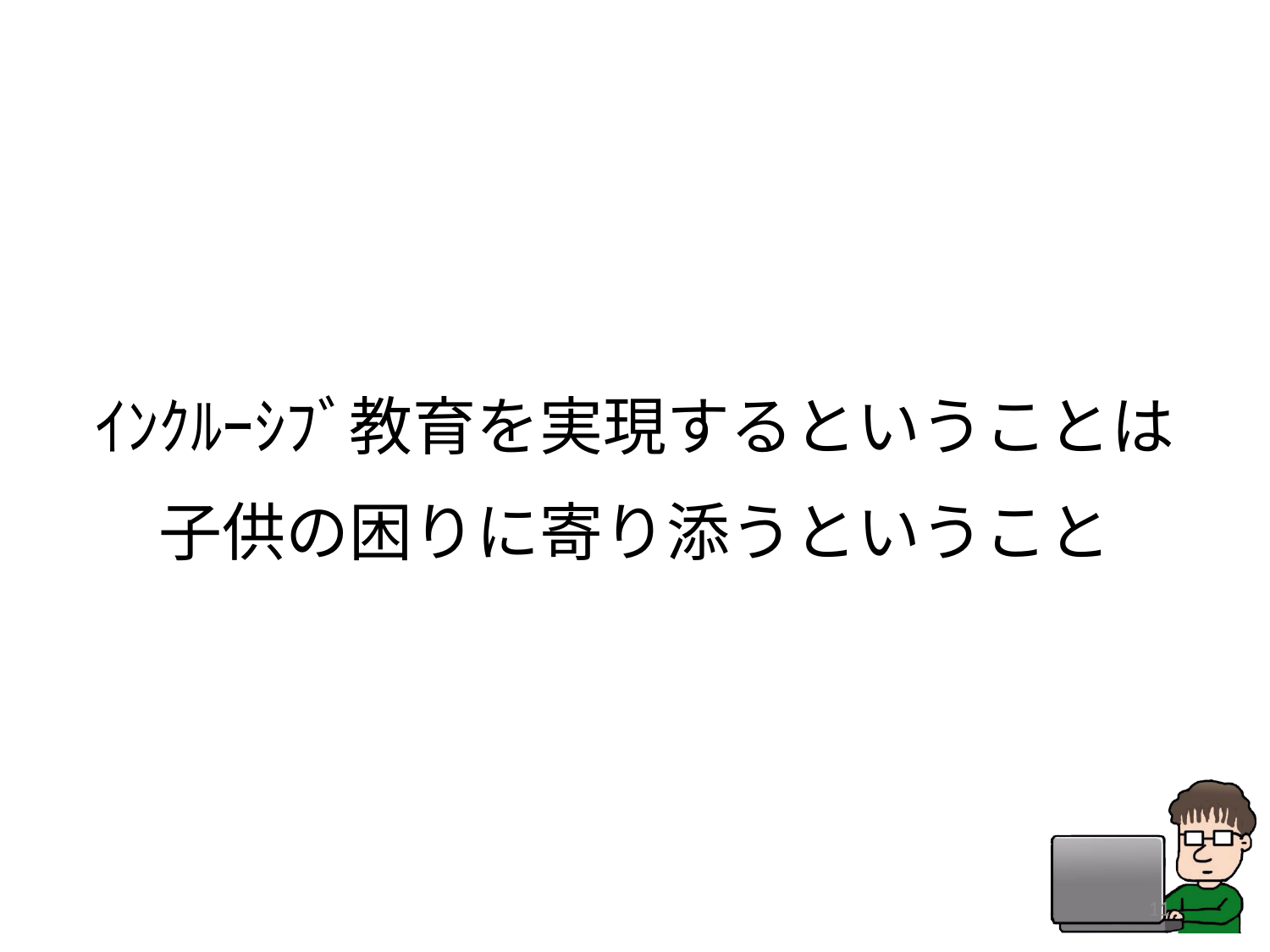

ｲﾝｸﾙｰｼﾌﾞ教育を実現するということは子供の困りに寄り添うということ
11